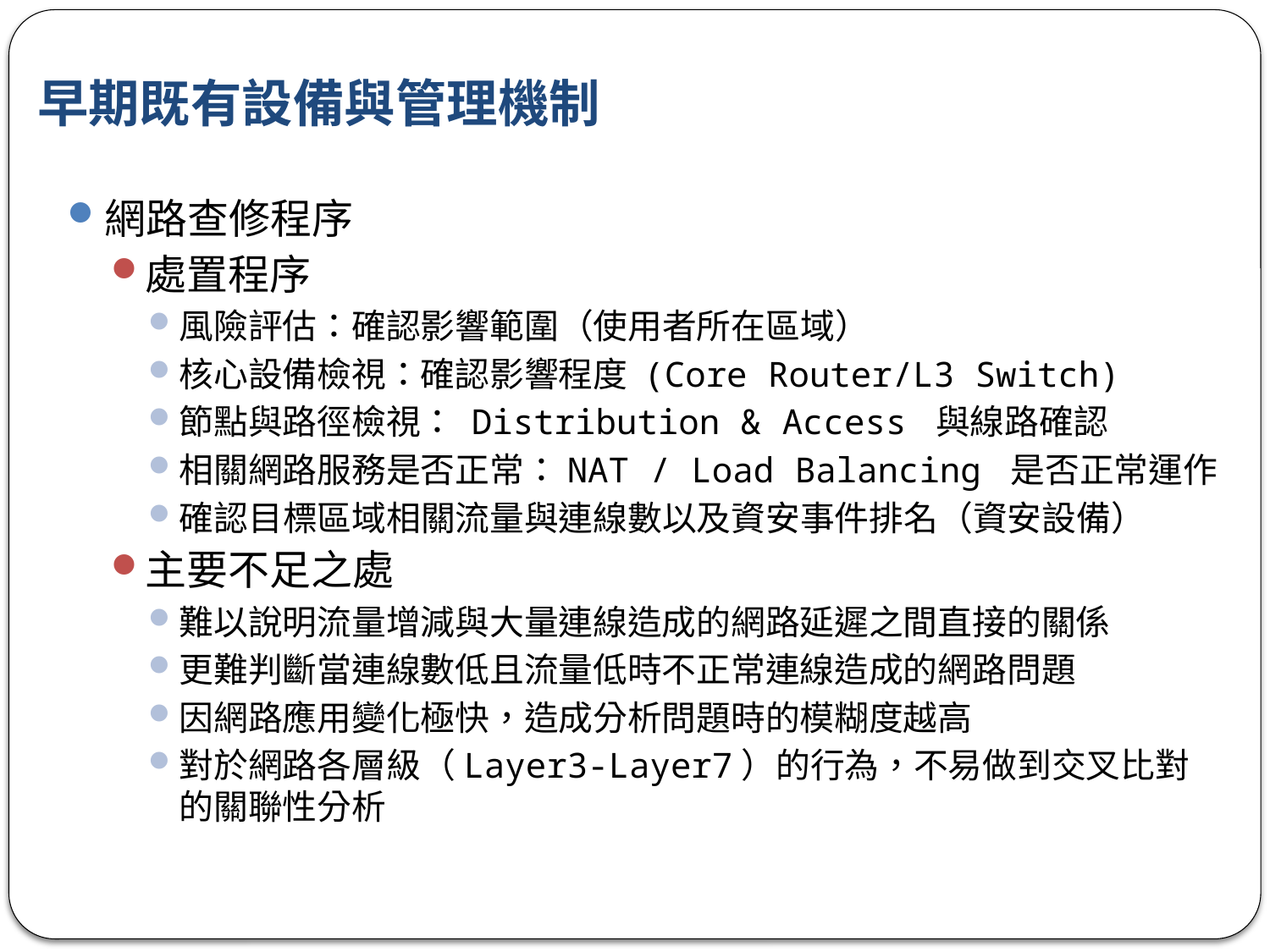

# 早期既有設備與管理機制
網路查修程序
處置程序
風險評估：確認影響範圍（使用者所在區域）
核心設備檢視：確認影響程度 (Core Router/L3 Switch)
節點與路徑檢視： Distribution & Access 與線路確認
相關網路服務是否正常：NAT / Load Balancing 是否正常運作
確認目標區域相關流量與連線數以及資安事件排名（資安設備）
主要不足之處
難以說明流量增減與大量連線造成的網路延遲之間直接的關係
更難判斷當連線數低且流量低時不正常連線造成的網路問題
因網路應用變化極快，造成分析問題時的模糊度越高
對於網路各層級（Layer3-Layer7）的行為，不易做到交叉比對的關聯性分析